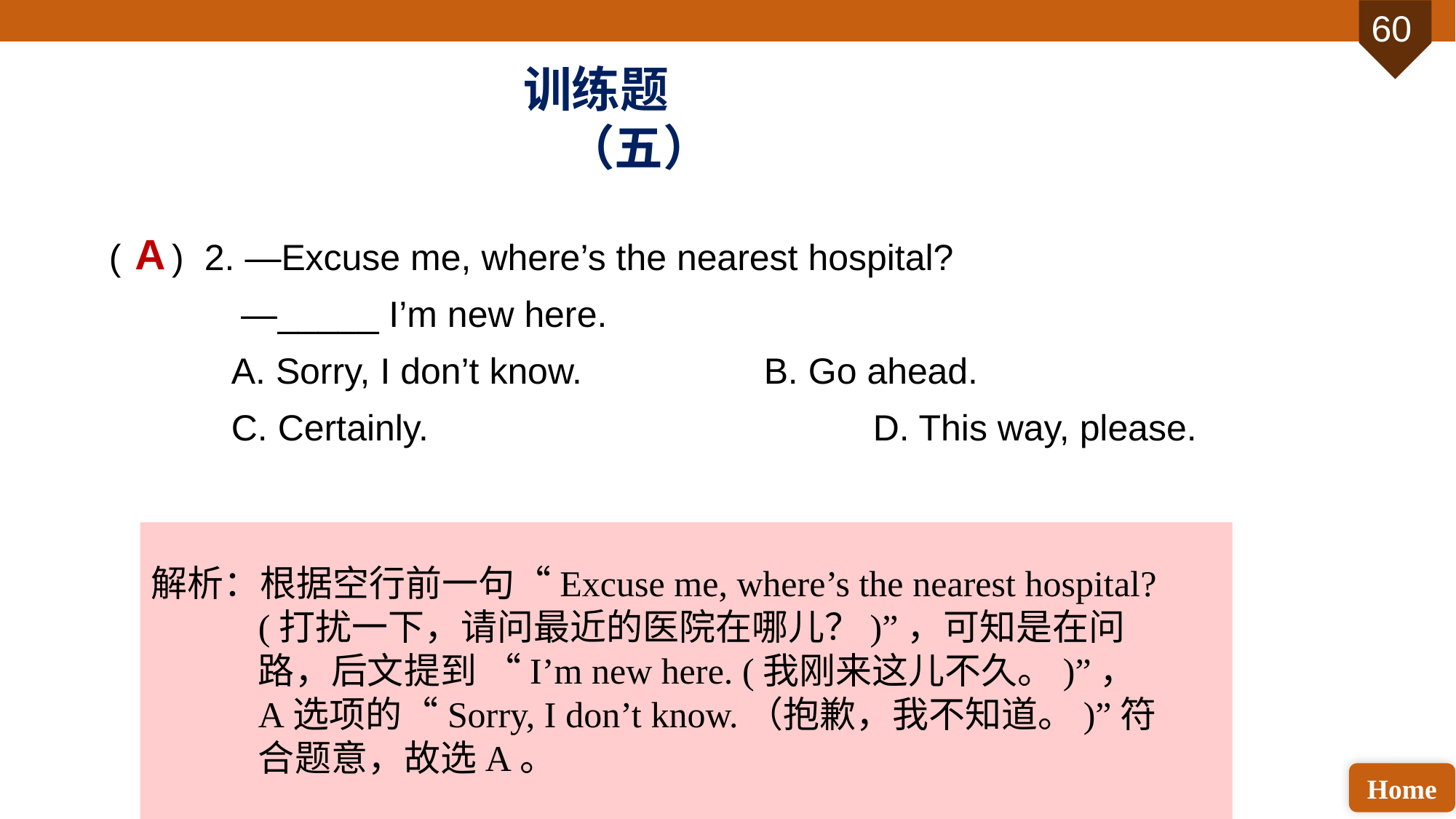

训练题（五）
(     )  2. —Excuse me, where’s the nearest hospital?
             —_____ I’m new here.
            A. Sorry, I don’t know. 		B. Go ahead.
            C. Certainly. 				D. This way, please.
A

解析：根据空行前一句“Excuse me, where’s the nearest hospital? (打扰一下，请问最近的医院在哪儿？)”，可知是在问路，后文提到 “I’m new here. (我刚来这儿不久。)”，A选项的“Sorry, I don’t know.（抱歉，我不知道。)”符合题意，故选A。